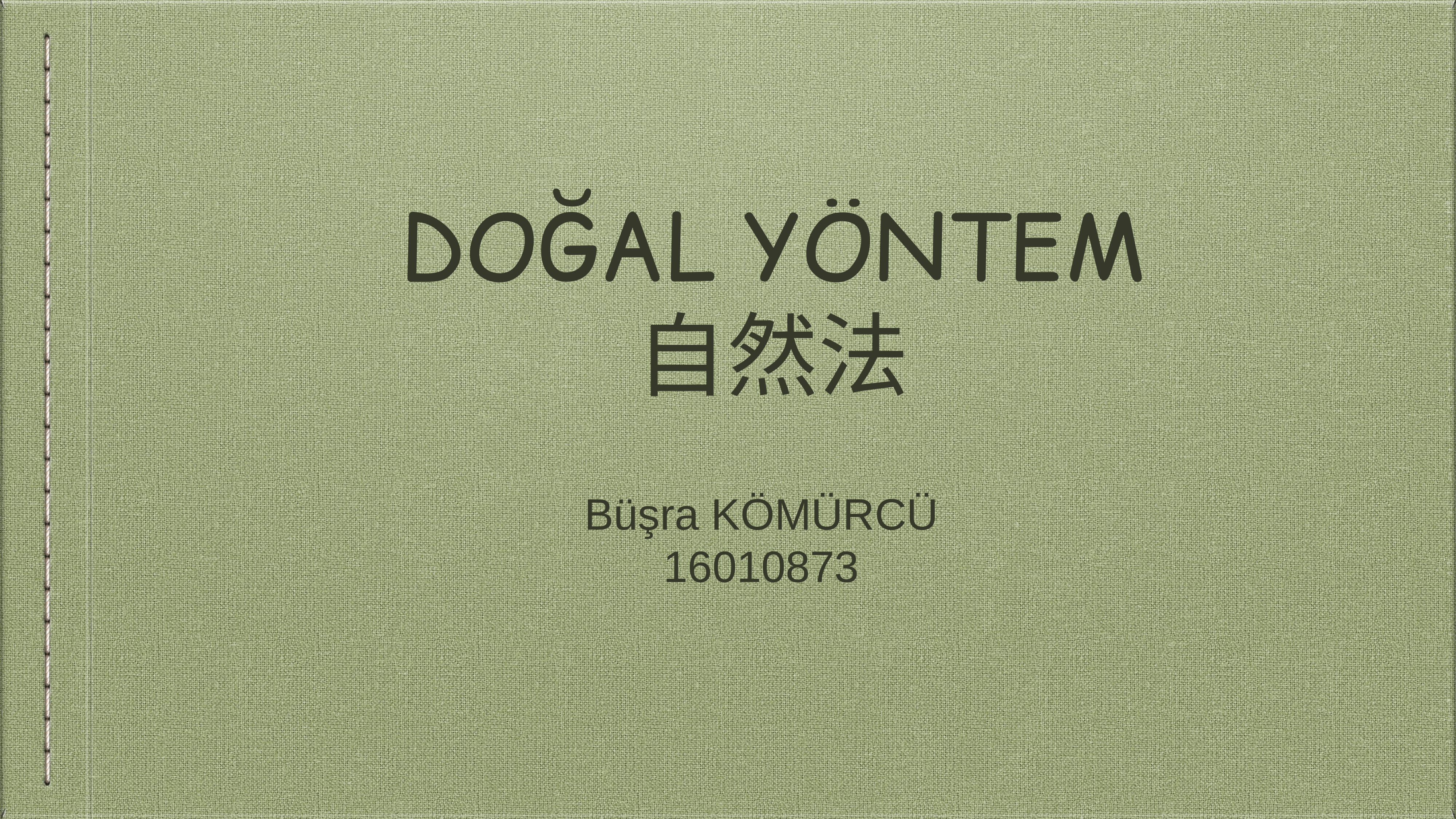

# DOĞAL YÖNTEM
自然法
Büşra KÖMÜRCÜ
16010873